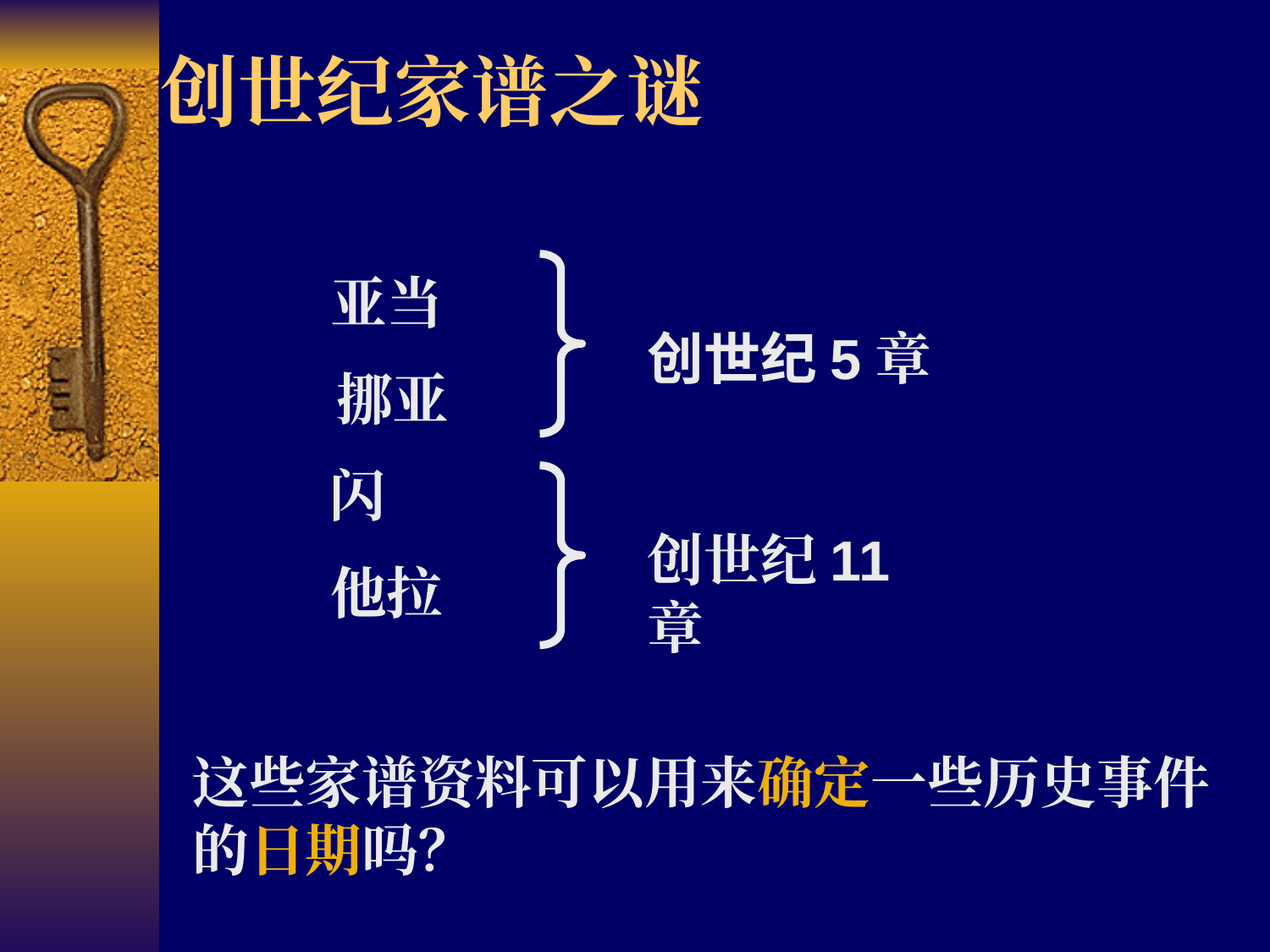

# 创世纪家谱之谜

亚当
创世纪5章
挪亚
闪

创世纪11章
他拉
这些家谱资料可以用来确定一些历史事件的日期吗？